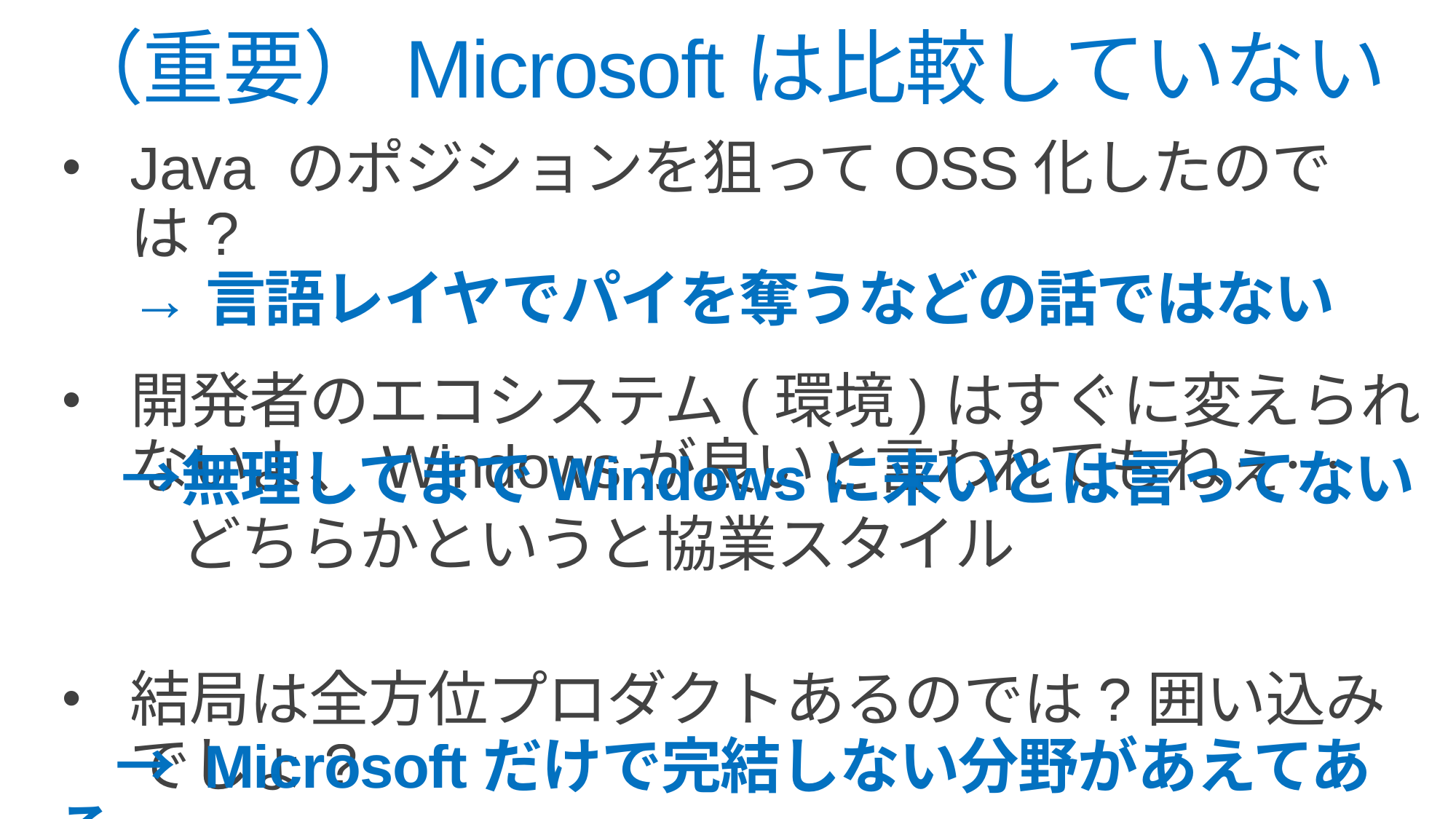

# （重要）Microsoftは比較していない
Java のポジションを狙ってOSS化したのでは?
→言語レイヤでパイを奪うなどの話ではない
開発者のエコシステム(環境)はすぐに変えられないよ、Windowsが良いと言われてもねぇ…
結局は全方位プロダクトあるのでは?囲い込みでしょ?
　→無理してまでWindowsに来いとは言ってない
　　どちらかというと協業スタイル
　→ Microsoftだけで完結しない分野があえてある